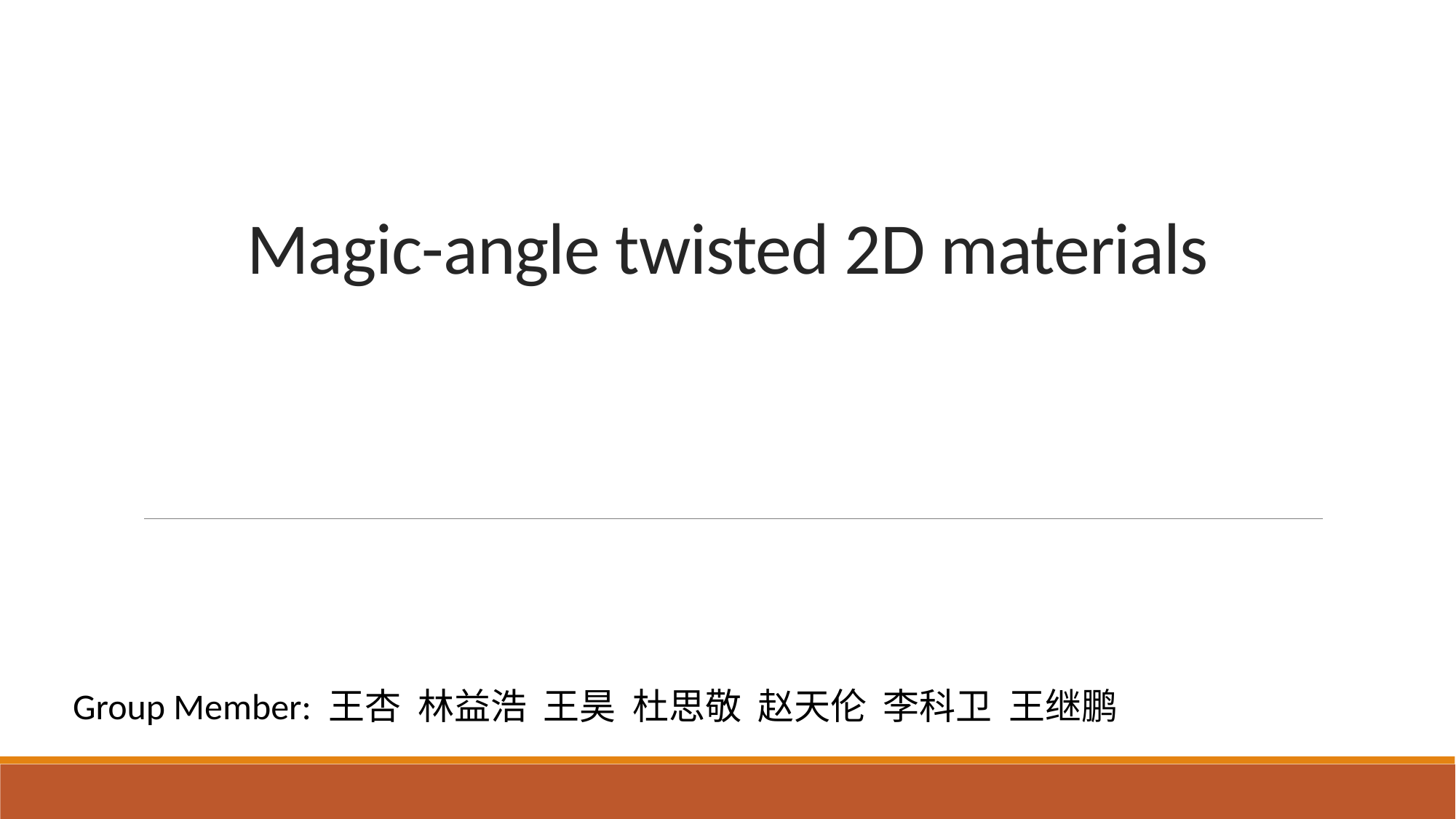

# Magic-angle twisted 2D materials
Group Member: 王杏  林益浩  王昊  杜思敬  赵天伦  李科卫  王继鹏